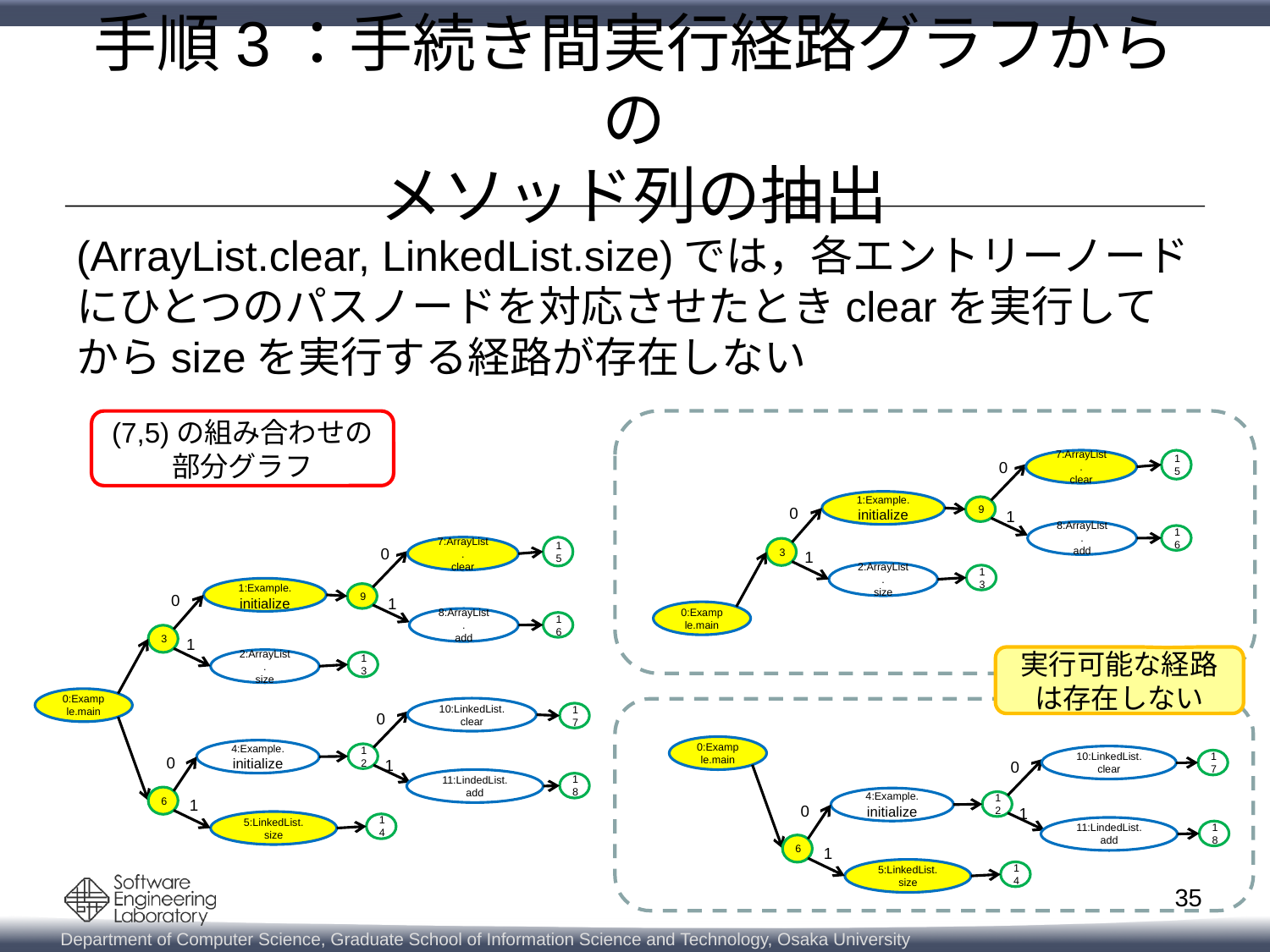

# 手順3：手続き間実行経路グラフからの メソッド列の抽出
(ArrayList.clear, LinkedList.size)では，各エントリーノードにひとつのパスノードを対応させたときclearを実行してからsizeを実行する経路が存在しない
(7,5)の組み合わせの部分グラフ

7:ArrayList.
clear
15
0
1:Example.
initialize
9
0
1
8:ArrayList.
add
16
7:ArrayList.
clear
15
0
3
1
2:ArrayList.
size
13
1:Example. initialize
9
0
1
0:Example.main
8:ArrayList.
add
16
3
1
実行可能な経路は存在しない
2:ArrayList.
size
13
0:Example.main
10:LinkedList.
clear

0
17
0:Example.main
4:Example.
initialize
12
10:LinkedList.
clear
0
1
17
0
11:LindedList.
add
18
6
4:Example.
initialize
1
12
0
1
5:LinkedList.
size
14
11:LindedList.
add
18
6
1
5:LinkedList.
size
14
35